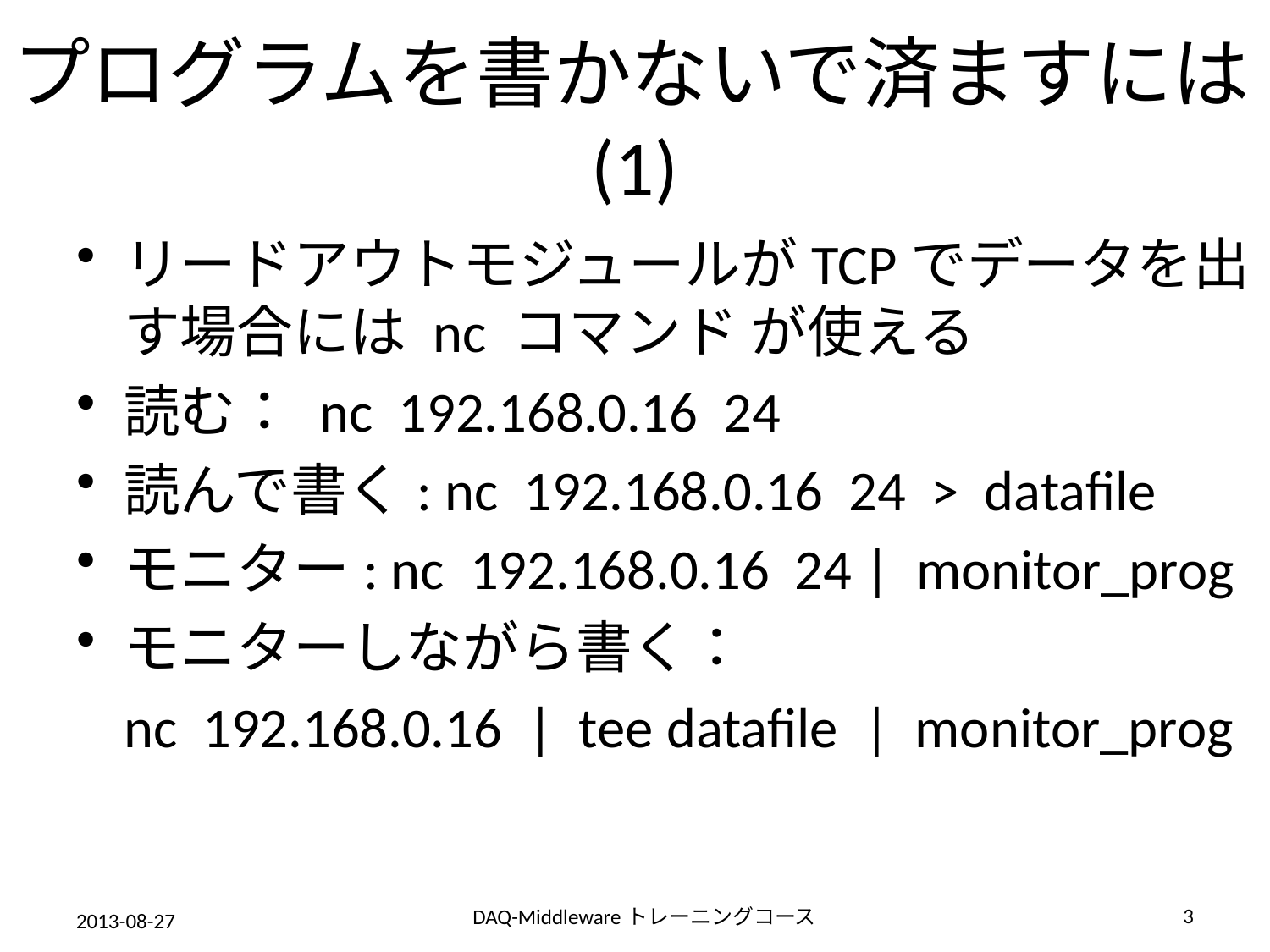

# プログラムを書かないで済ますには(1)
リードアウトモジュールがTCPでデータを出す場合には nc コマンド が使える
読む： nc  192.168.0.16  24
読んで書く: nc  192.168.0.16  24  >  datafile
モニター: nc  192.168.0.16  24 |  monitor_prog
モニターしながら書く：
	nc  192.168.0.16  |  tee datafile  |  monitor_prog
3
DAQ-Middlewareトレーニングコース
2013-08-27